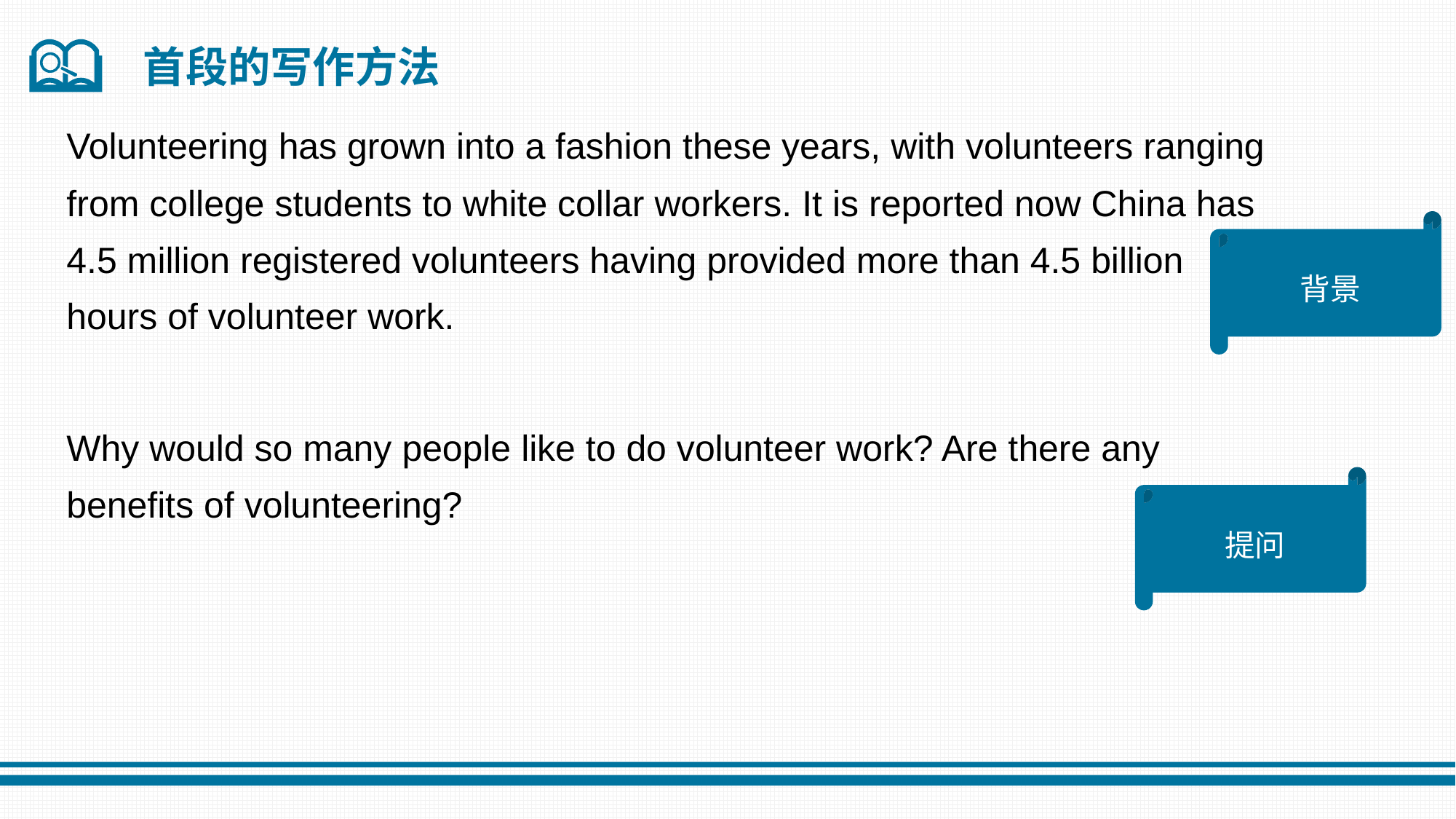

首段的写作方法
Volunteering has grown into a fashion these years, with volunteers ranging from college students to white collar workers. It is reported now China has 4.5 million registered volunteers having provided more than 4.5 billion hours of volunteer work.

Why would so many people like to do volunteer work? Are there any benefits of volunteering?

背景
提问